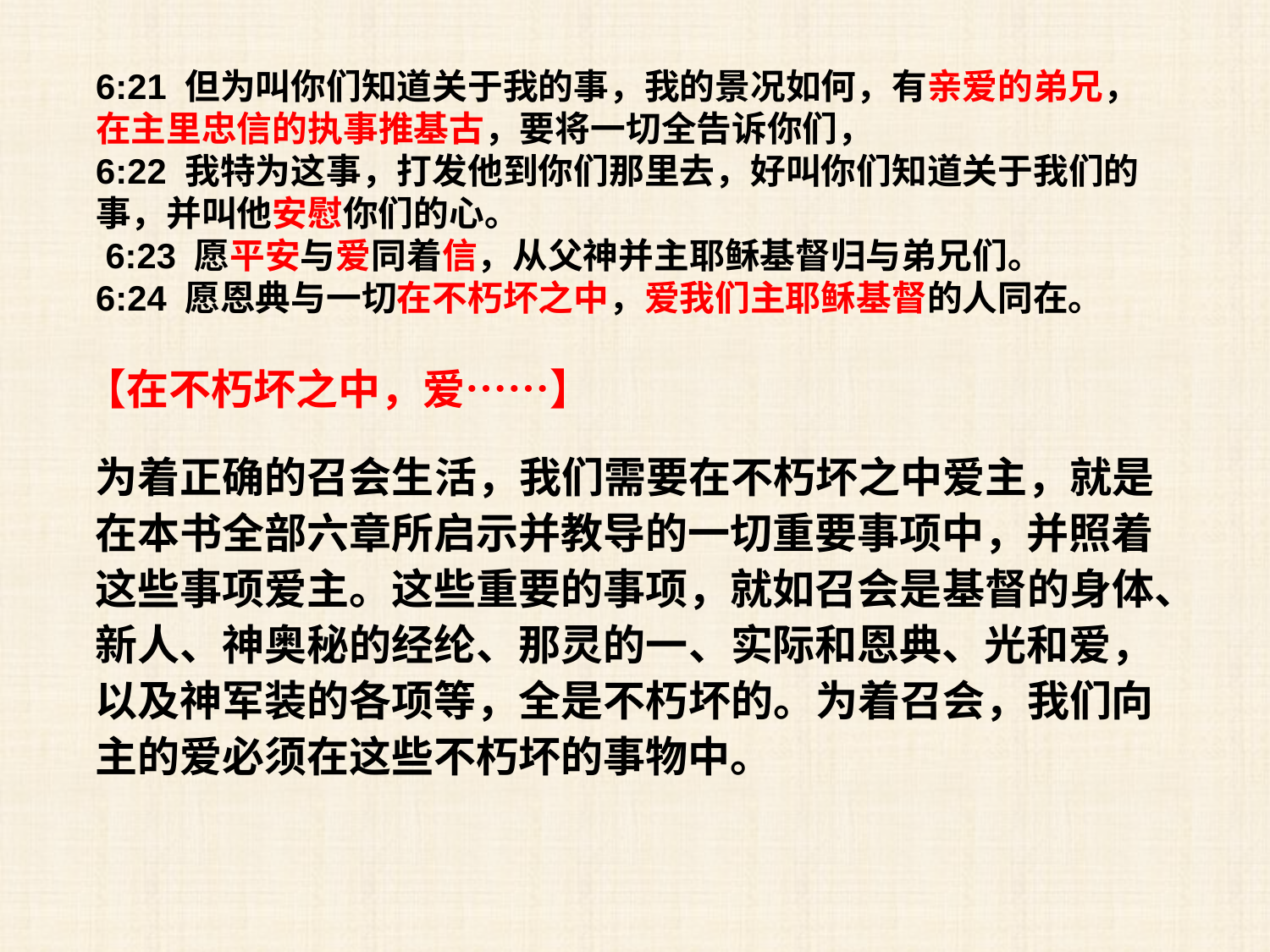

6:21 但为叫你们知道关于我的事，我的景况如何，有亲爱的弟兄，在主里忠信的执事推基古，要将一切全告诉你们，
6:22 我特为这事，打发他到你们那里去，好叫你们知道关于我们的事，并叫他安慰你们的心。
 6:23 愿平安与爱同着信，从父神并主耶稣基督归与弟兄们。
6:24 愿恩典与一切在不朽坏之中，爱我们主耶稣基督的人同在。
【在不朽坏之中，爱……】
为着正确的召会生活，我们需要在不朽坏之中爱主，就是在本书全部六章所启示并教导的一切重要事项中，并照着这些事项爱主。这些重要的事项，就如召会是基督的身体、新人、神奥秘的经纶、那灵的一、实际和恩典、光和爱，以及神军装的各项等，全是不朽坏的。为着召会，我们向主的爱必须在这些不朽坏的事物中。